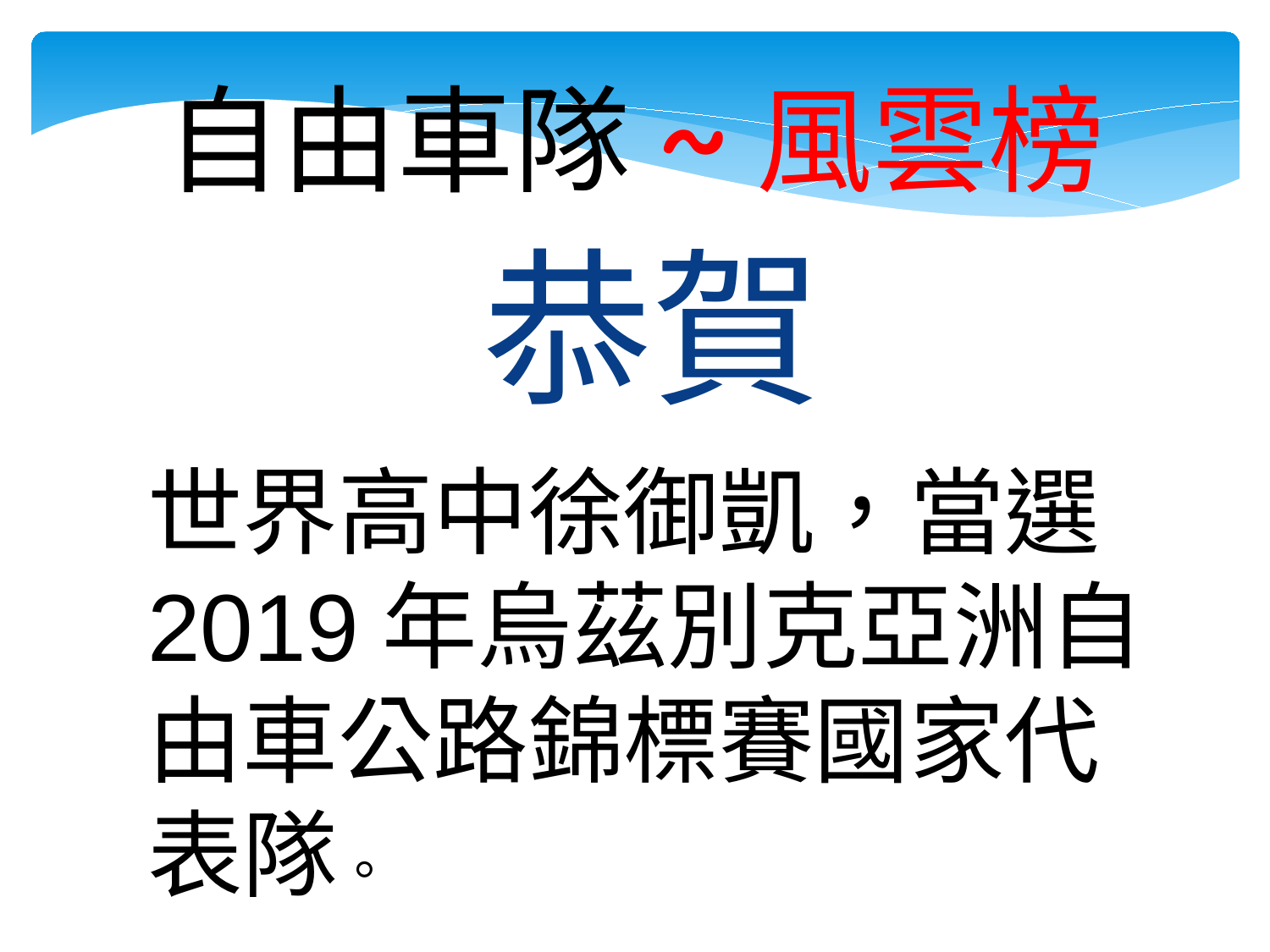

自由車隊~風雲榜
恭賀

世界高中徐御凱，當選2019年烏茲別克亞洲自由車公路錦標賽國家代表隊。